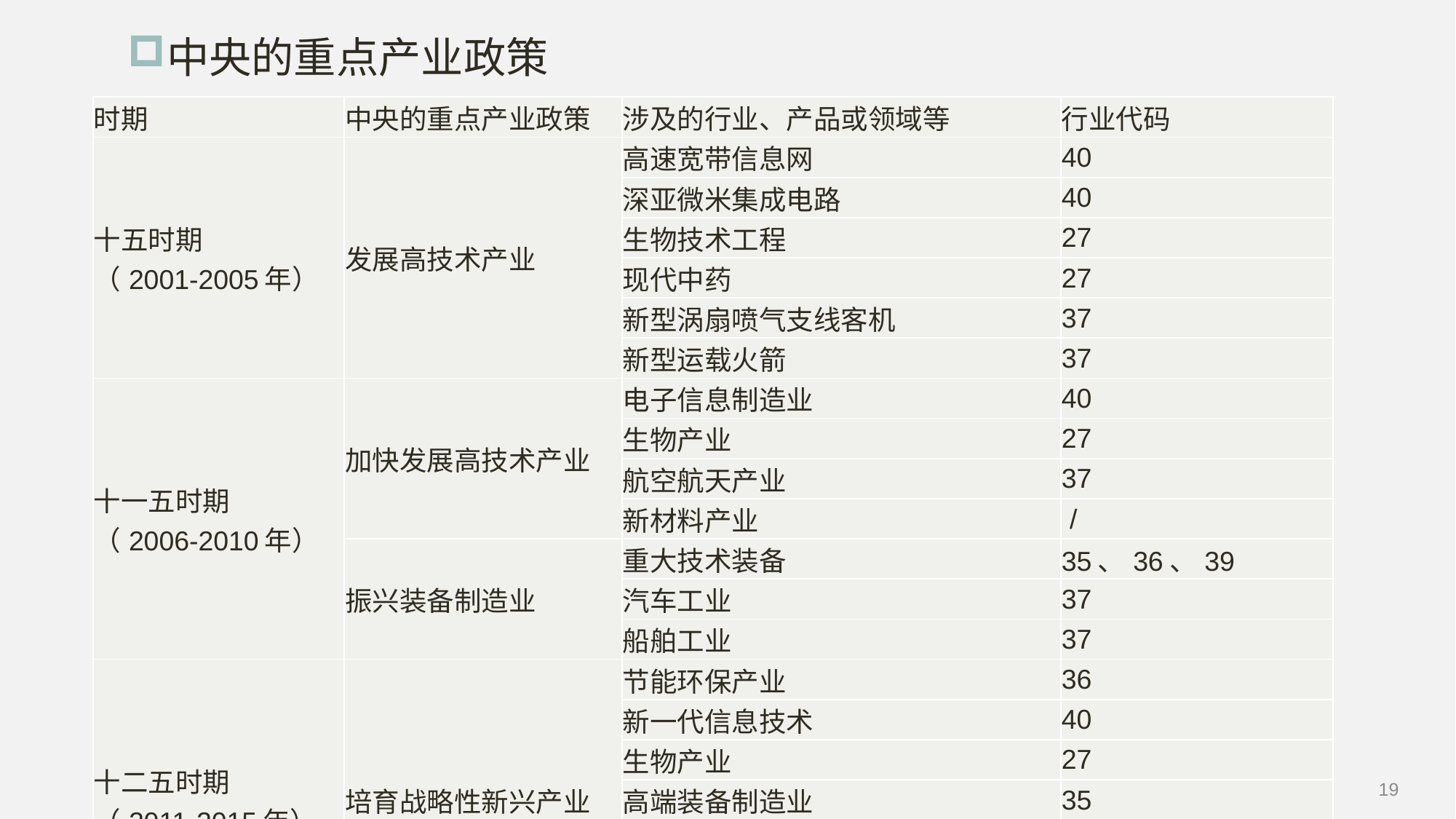

中央的重点产业政策
| 时期 | 中央的重点产业政策 | 涉及的行业、产品或领域等 | 行业代码 |
| --- | --- | --- | --- |
| 十五时期 （2001-2005年） | 发展高技术产业 | 高速宽带信息网 | 40 |
|  |  | 深亚微米集成电路 | 40 |
|  |  | 生物技术工程 | 27 |
|  |  | 现代中药 | 27 |
|  |  | 新型涡扇喷气支线客机 | 37 |
|  |  | 新型运载火箭 | 37 |
| 十一五时期 （2006-2010年） | 加快发展高技术产业 | 电子信息制造业 | 40 |
|  |  | 生物产业 | 27 |
|  |  | 航空航天产业 | 37 |
|  |  | 新材料产业 | / |
|  | 振兴装备制造业 | 重大技术装备 | 35、36、39 |
|  |  | 汽车工业 | 37 |
|  |  | 船舶工业 | 37 |
| 十二五时期 （2011-2015年） | 培育战略性新兴产业 | 节能环保产业 | 36 |
|  |  | 新一代信息技术 | 40 |
|  |  | 生物产业 | 27 |
|  |  | 高端装备制造业 | 35 |
|  |  | 新能源 | 41 |
|  |  | 新材料 | 39 |
|  |  | 新能源汽车 | 37 |
19